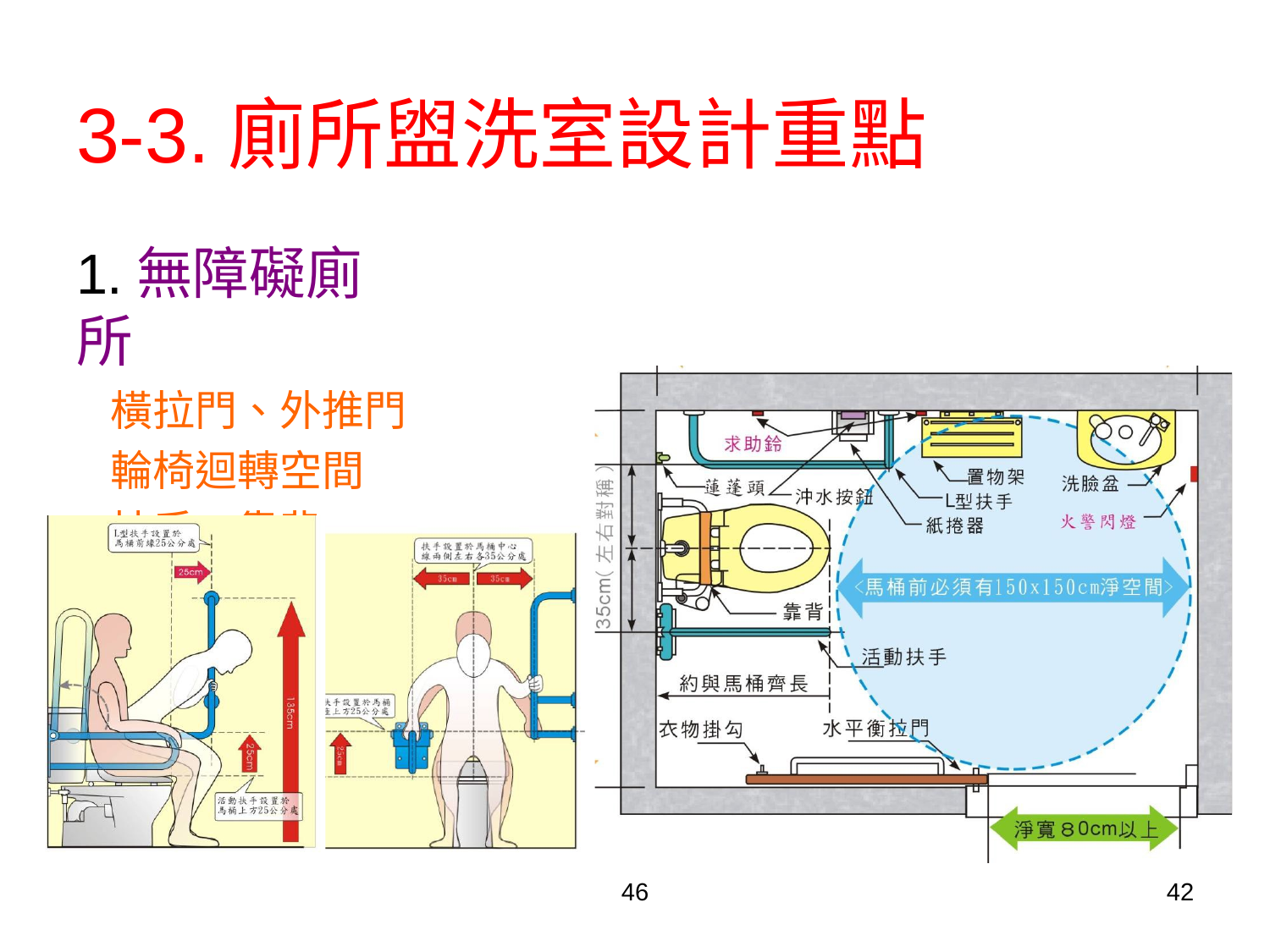

# 3-3.廁所盥洗室設計重點
1.無障礙廁所
橫拉門、外推門 輪椅迴轉空間 扶手、靠背

46
42